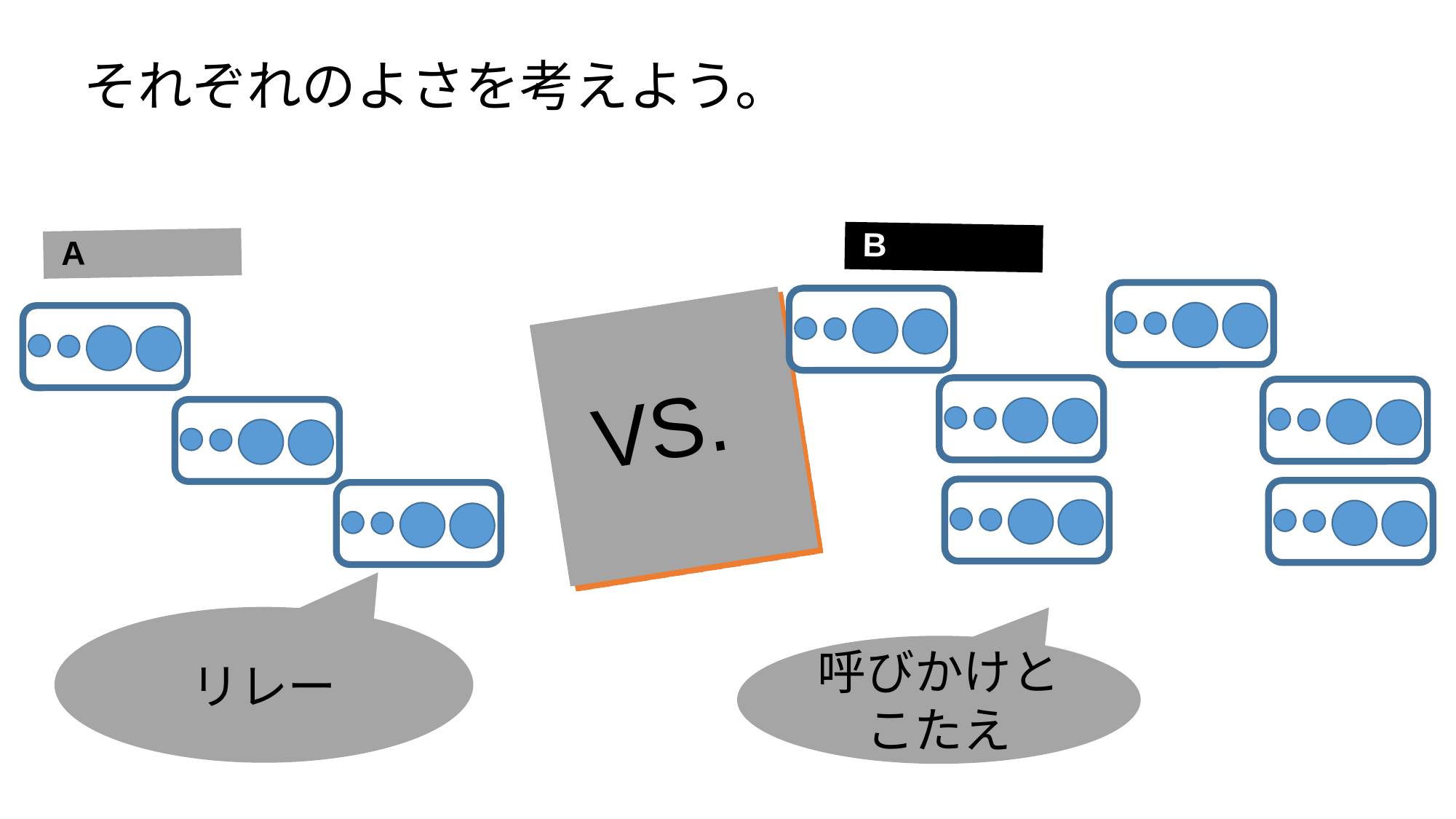

# それぞれのよさを考えよう。
 B
 A

VS.

リレー
呼びかけとこたえ